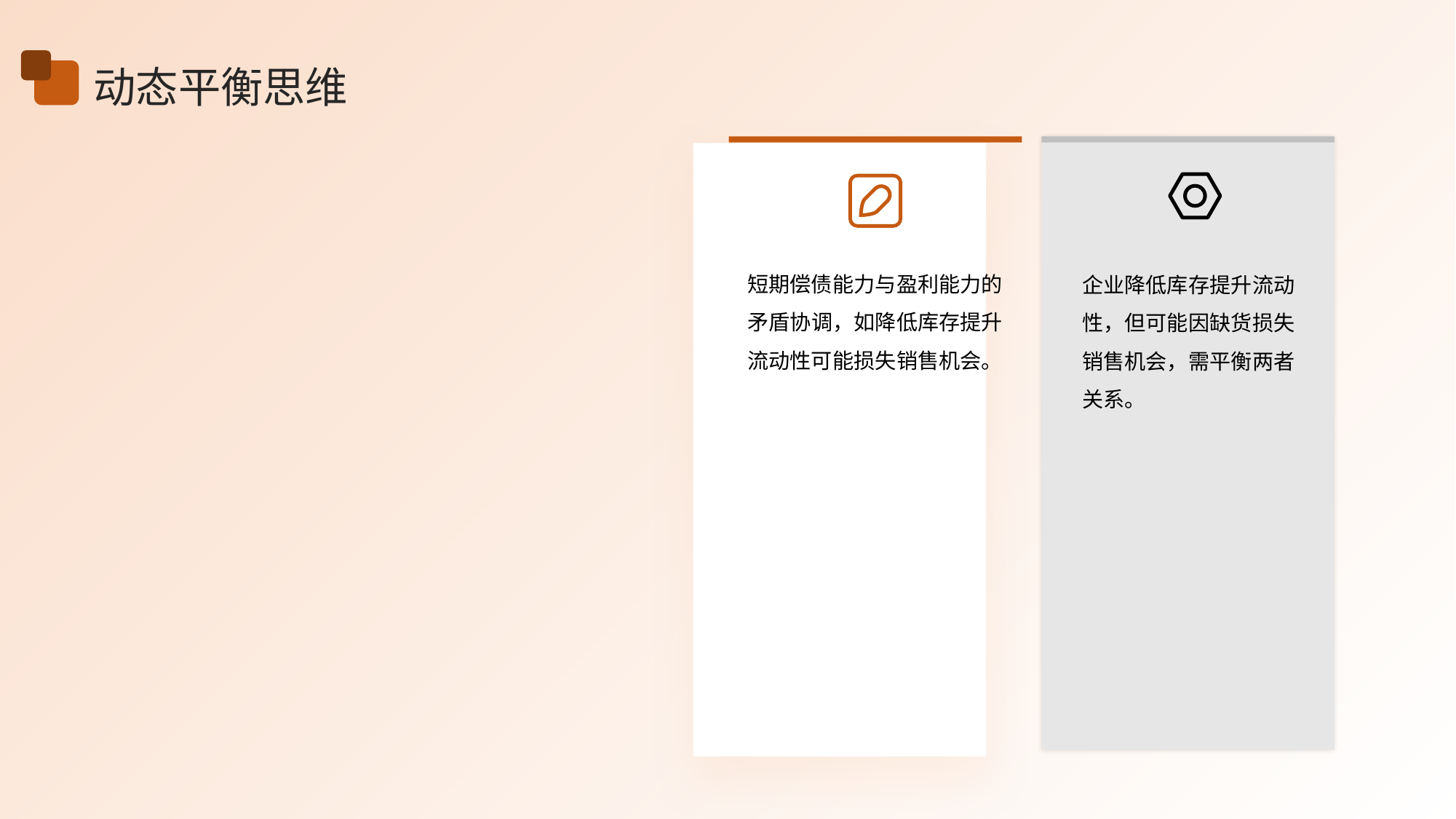

动态平衡思维

短期偿债能力与盈利能力的矛盾协调，如降低库存提升流动性可能损失销售机会。
企业降低库存提升流动性，但可能因缺货损失销售机会，需平衡两者关系。